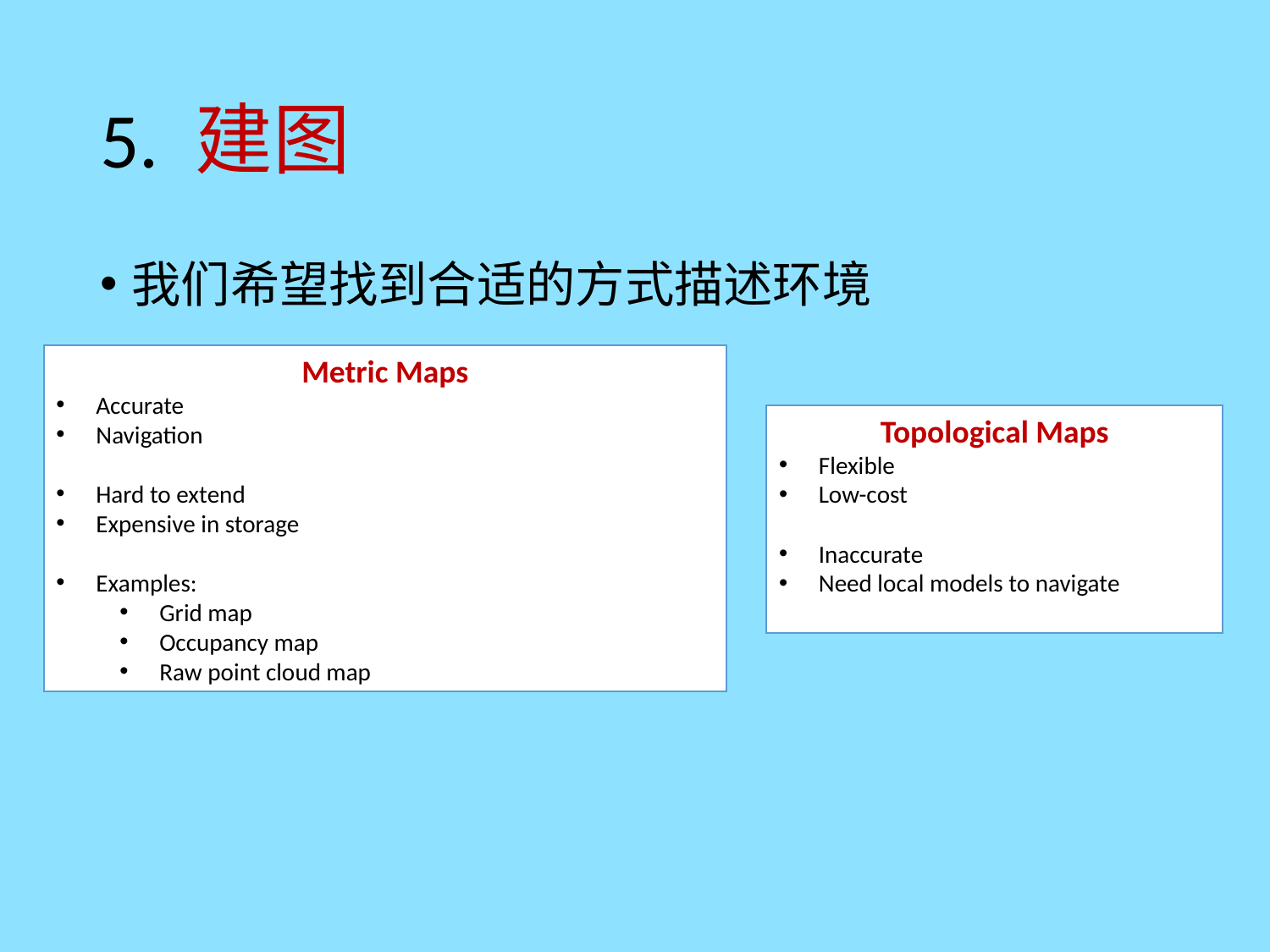

# 5. 建图
我们希望找到合适的方式描述环境
Metric Maps
Accurate
Navigation

Hard to extend
Expensive in storage

Examples:
Grid map
Occupancy map
Raw point cloud map
Topological Maps
Flexible
Low-cost

Inaccurate
Need local models to navigate